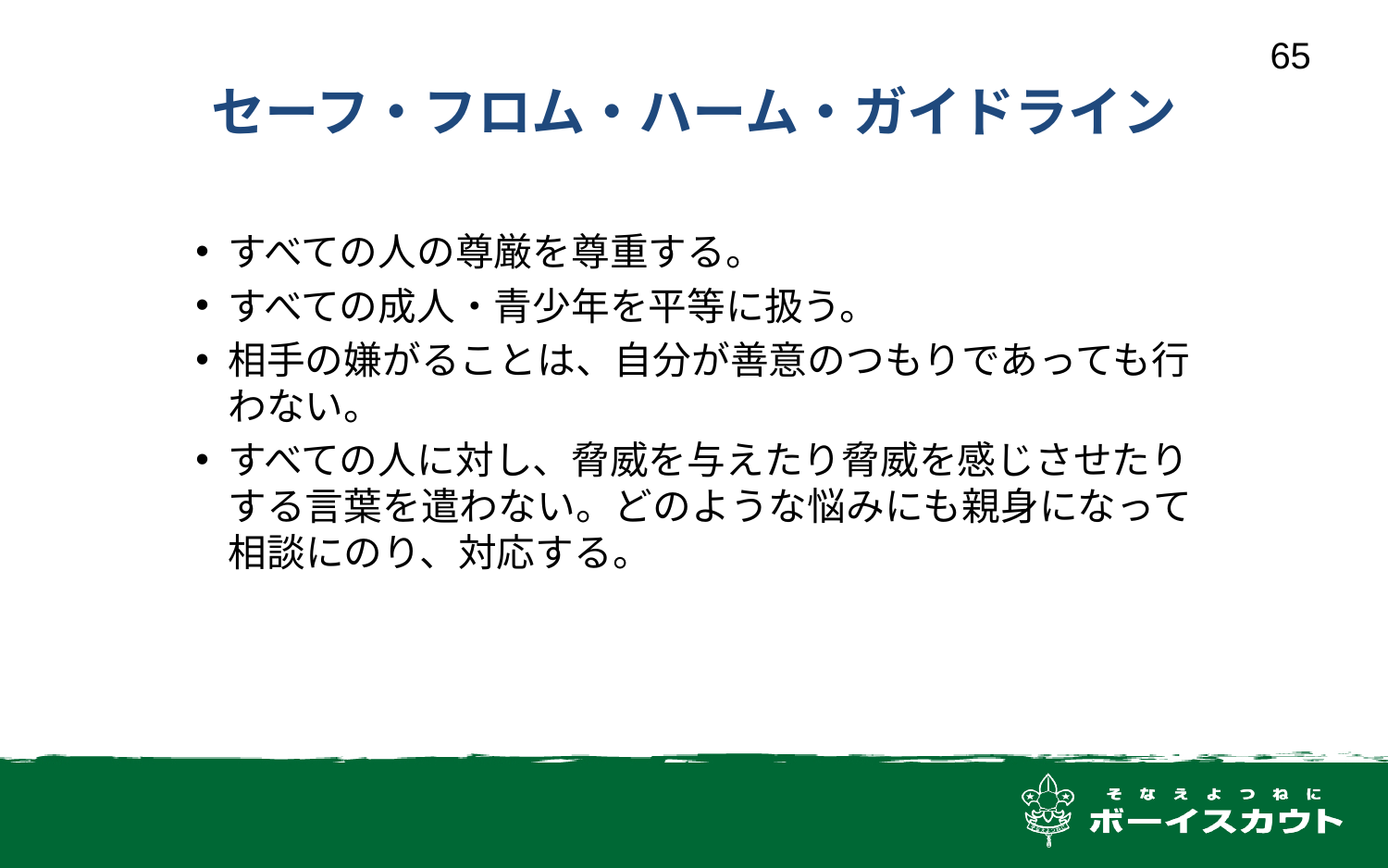

65
セーフ・フロム・ハーム・ガイドライン
すべての人の尊厳を尊重する。
すべての成人・青少年を平等に扱う。
相手の嫌がることは、自分が善意のつもりであっても行わない。
すべての人に対し、脅威を与えたり脅威を感じさせたりする言葉を遣わない。どのような悩みにも親身になって相談にのり、対応する。